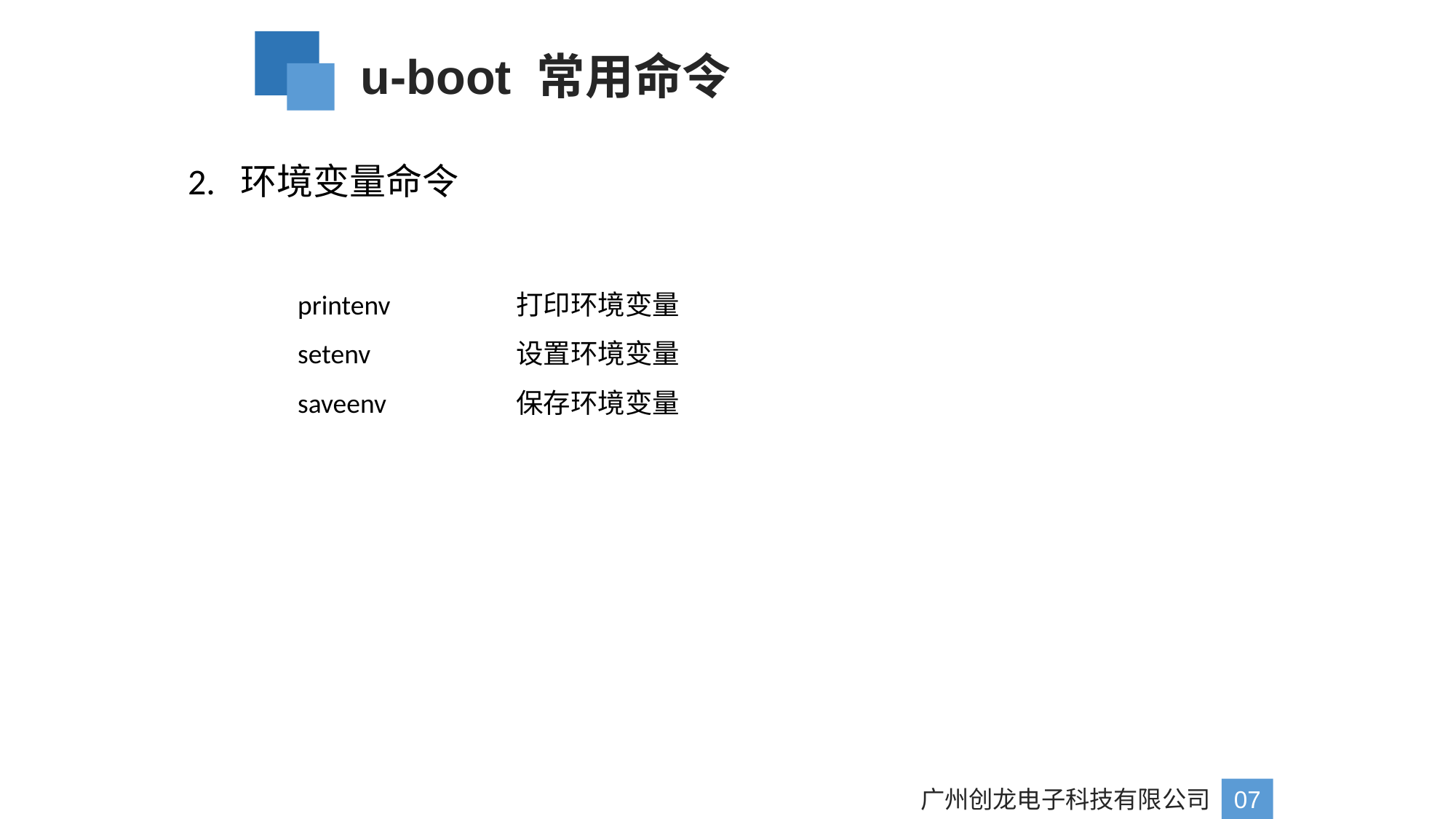

u-boot 常用命令
2.  环境变量命令

printenv 		打印环境变量
setenv		设置环境变量
saveenv		保存环境变量
广州创龙电子科技有限公司
07